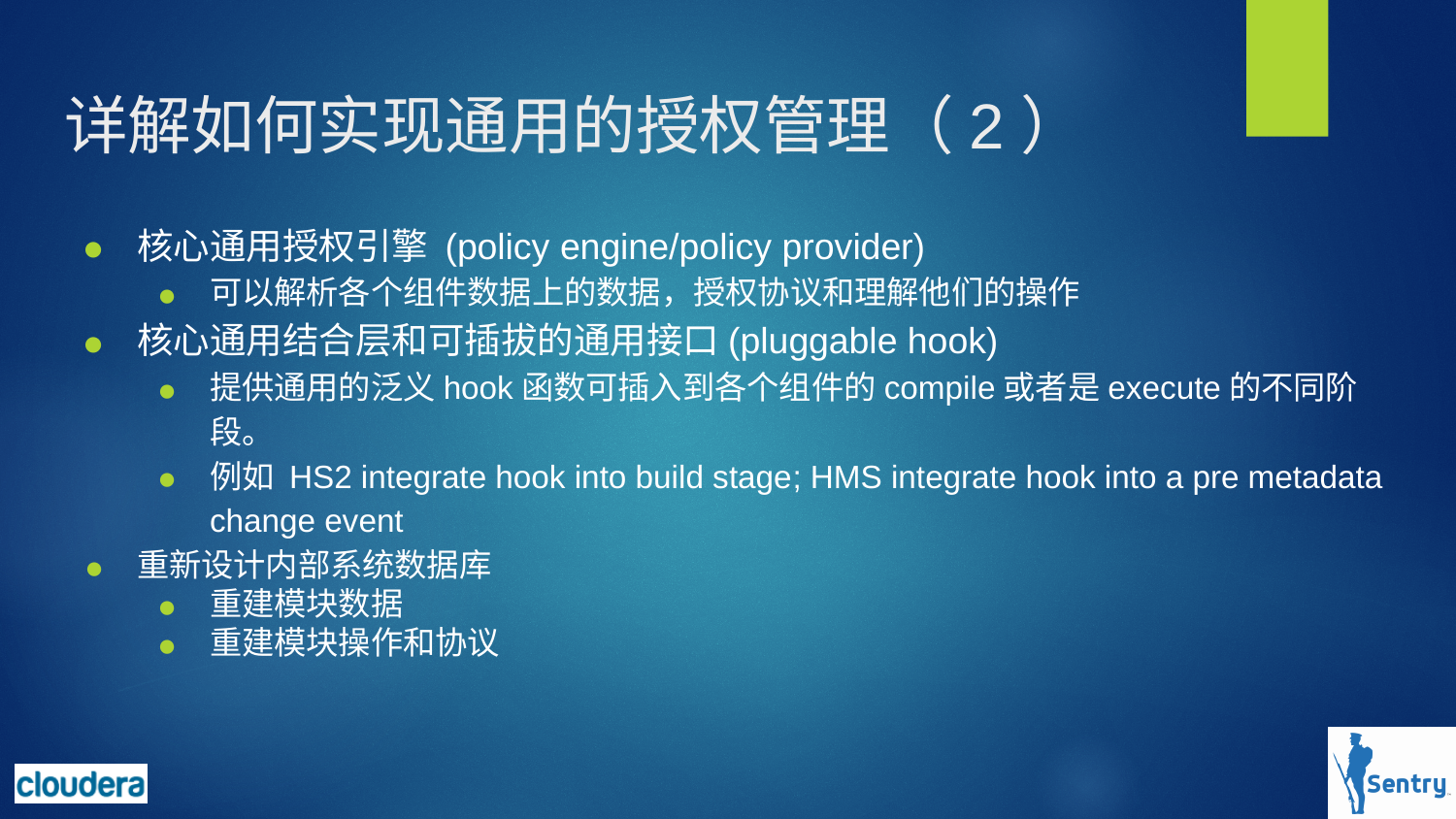

# 详解如何实现通用的授权管理（2）

核心通用授权引擎 (policy engine/policy provider)
可以解析各个组件数据上的数据，授权协议和理解他们的操作
核心通用结合层和可插拔的通用接口(pluggable hook)
提供通用的泛义hook函数可插入到各个组件的compile或者是execute的不同阶段。
例如 HS2 integrate hook into build stage; HMS integrate hook into a pre metadata change event
重新设计内部系统数据库
重建模块数据
重建模块操作和协议